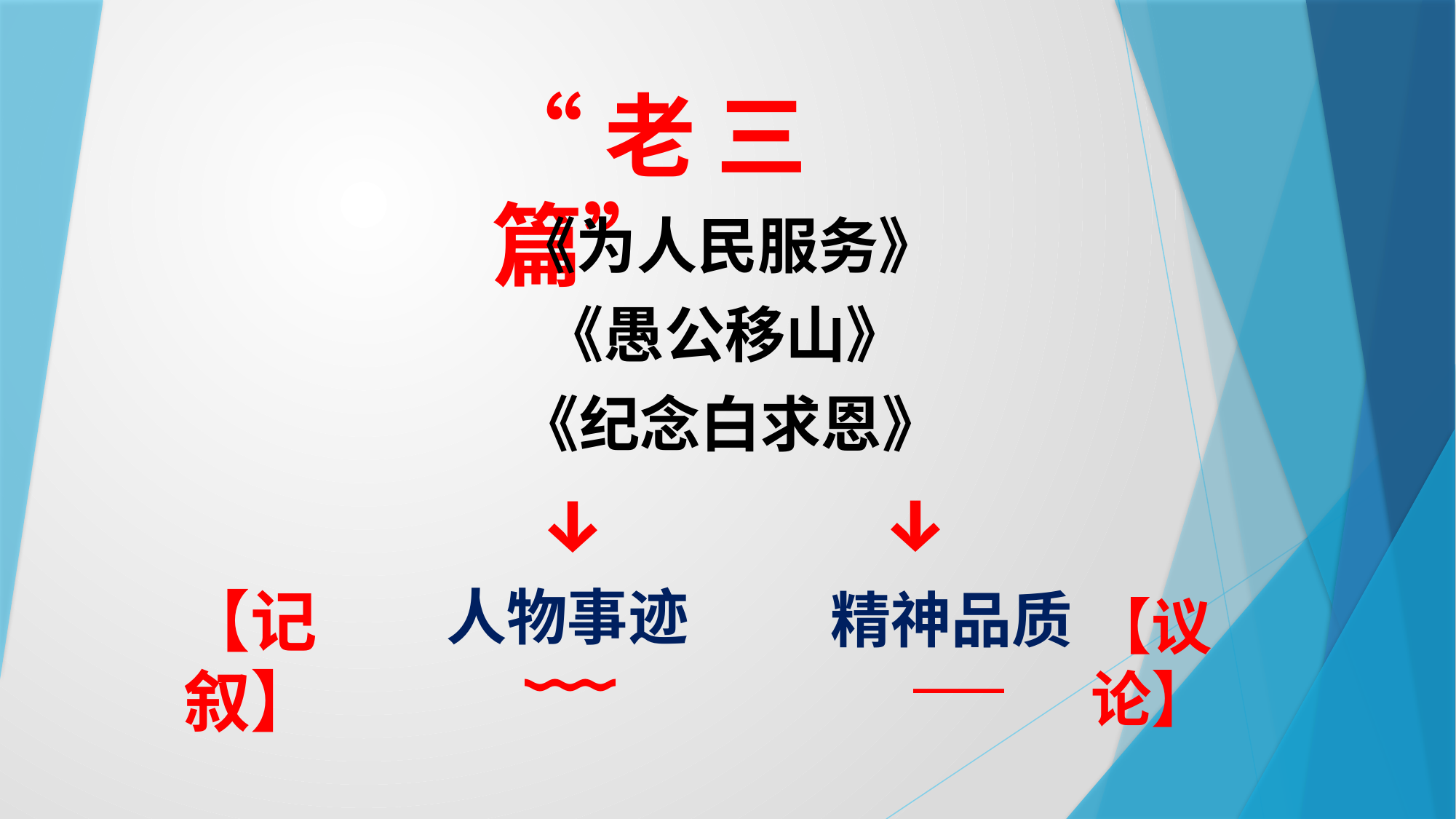

“老 三 篇”
《为人民服务》
#
《愚公移山》
《纪念白求恩》
↓
↓

【记叙】
人物事迹
精神品质
【议论】
＿
﹏